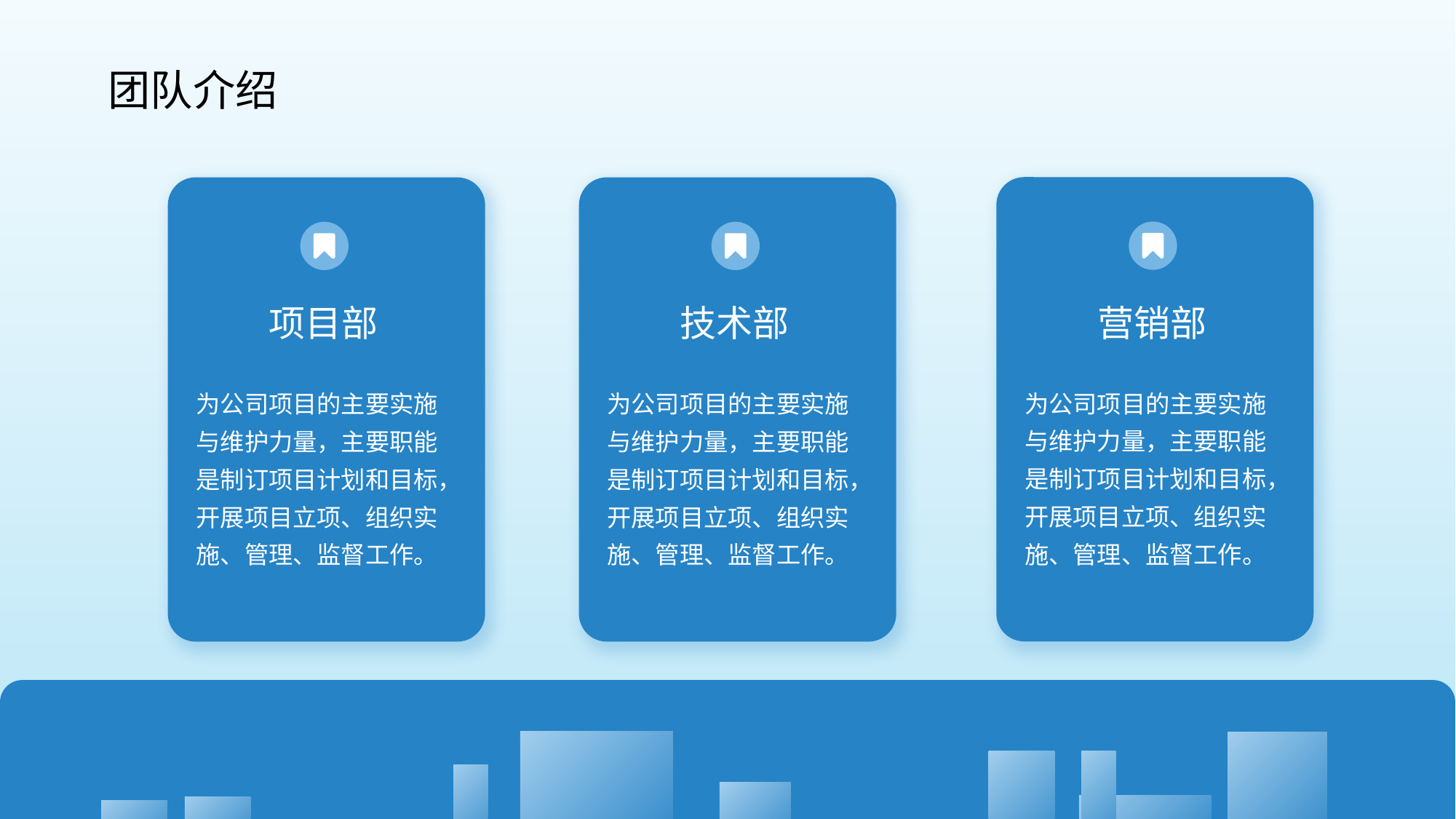

团队介绍

营销部
项目部
技术部
为公司项目的主要实施与维护力量，主要职能是制订项目计划和目标，开展项目立项、组织实施、管理、监督工作。
为公司项目的主要实施与维护力量，主要职能是制订项目计划和目标，开展项目立项、组织实施、管理、监督工作。
为公司项目的主要实施与维护力量，主要职能是制订项目计划和目标，开展项目立项、组织实施、管理、监督工作。